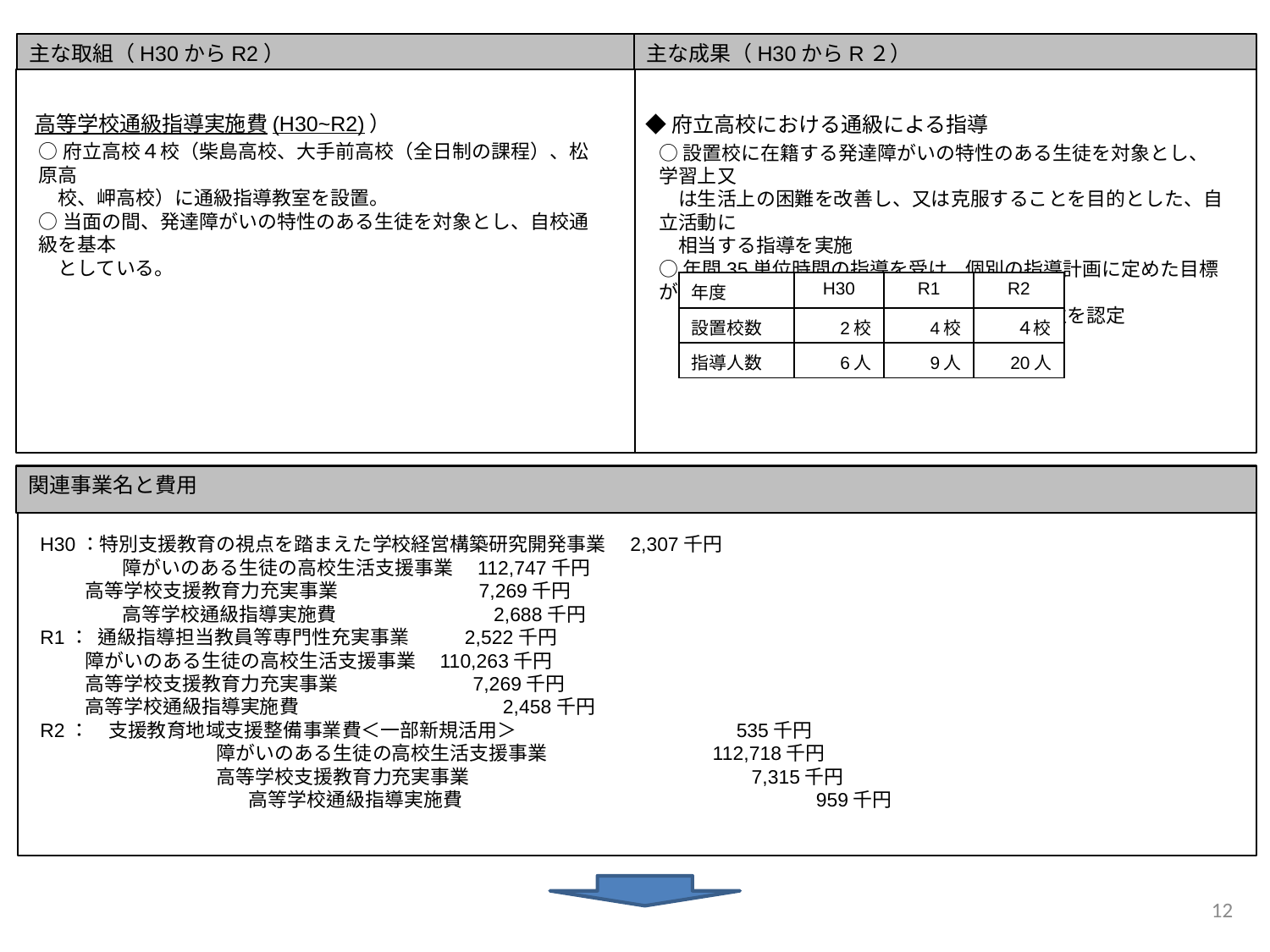

主な成果（H30からR２）
主な取組（H30からR2）

高等学校通級指導実施費(H30~R2)）
○府立高校４校（柴島高校、大手前高校（全日制の課程）、松原高
　校、岬高校）に通級指導教室を設置。
○当面の間、発達障がいの特性のある生徒を対象とし、自校通級を基本
　としている。
◆府立高校における通級による指導
○設置校に在籍する発達障がいの特性のある生徒を対象とし、学習上又
　は生活上の困難を改善し、又は克服することを目的とした、自立活動に
　相当する指導を実施
○年間35単位時間の指導を受け、個別の指導計画に定めた目標が十
　分に達成できたと判断できる場合には、単位を認定
| 年度 | H30 | R1 | R2 |
| --- | --- | --- | --- |
| 設置校数 | 2校 | 4校 | ４校 |
| 指導人数 | 6人 | 9人 | 20人 |

関連事業名と費用

H30：特別支援教育の視点を踏まえた学校経営構築研究開発事業　2,307千円
　　　　 障がいのある生徒の高校生活支援事業　112,747千円
         高等学校支援教育力充実事業　　　　　　　7,269千円
　　　　 高等学校通級指導実施費　        　　　　　2,688千円
R1：  通級指導担当教員等専門性充実事業	　　2,522千円
         障がいのある生徒の高校生活支援事業　110,263千円
         高等学校支援教育力充実事業   　　　　　　7,269千円
         高等学校通級指導実施費　　　　 　　　　　　2,458千円
R2：　支援教育地域支援整備事業費＜一部新規活用＞　　　　　　　　　　　535千円
        　　　　　　　障がいのある生徒の高校生活支援事業　　　　　　　　 112,718千円
        　　　　　　　高等学校支援教育力充実事業　　　　　　　　　　　　　　 7,315千円
 　　　　　　　　　　 高等学校通級指導実施費　　　　　 　　　　　　　　　　　　   959千円

12